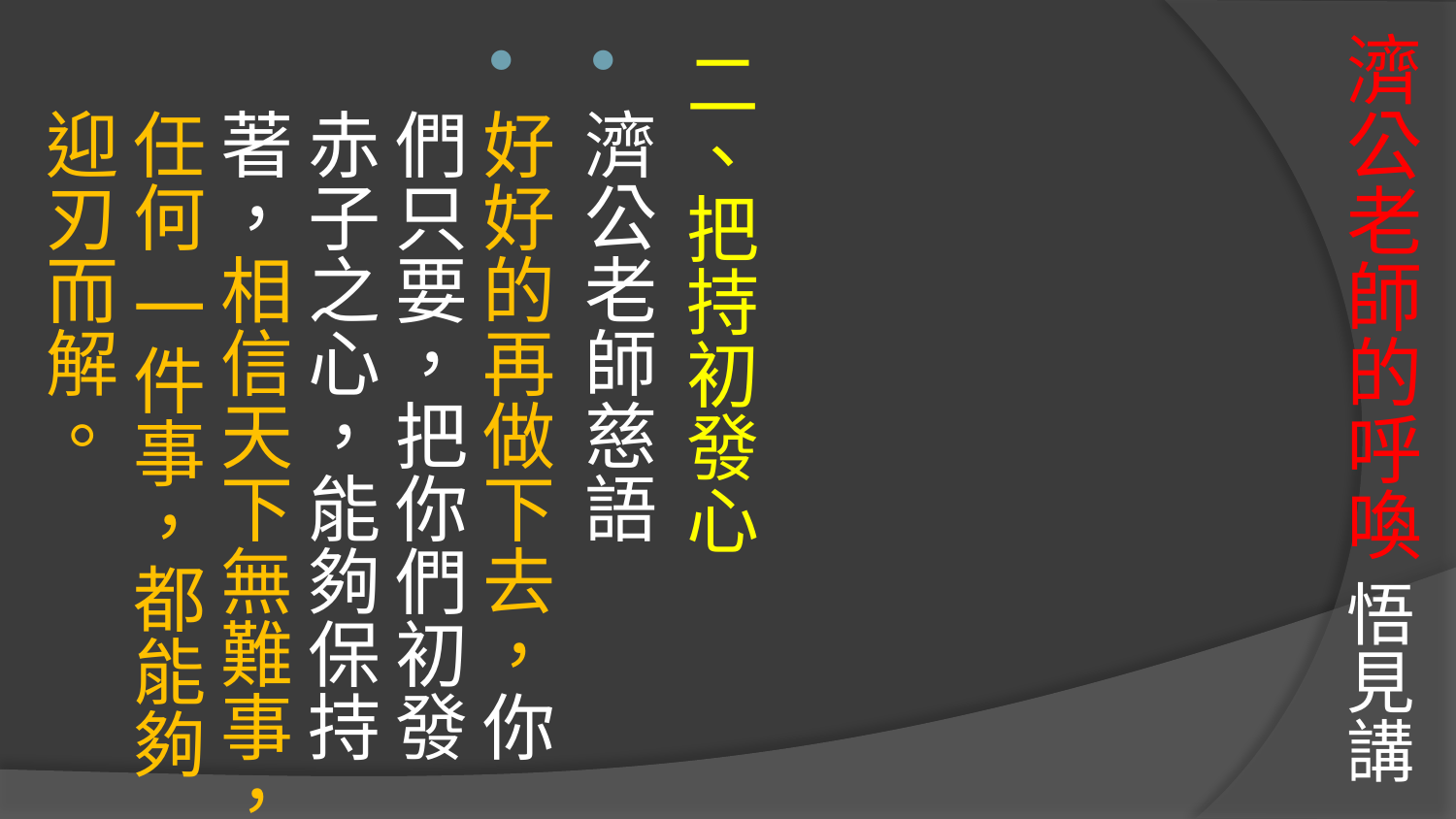

# 濟公老師的呼喚 悟見講
二、把持初發心
濟公老師慈語
好好的再做下去，你們只要，把你們初發赤子之心，能夠保持著，相信天下無難事，任何 一件事，都能夠迎刃而解。